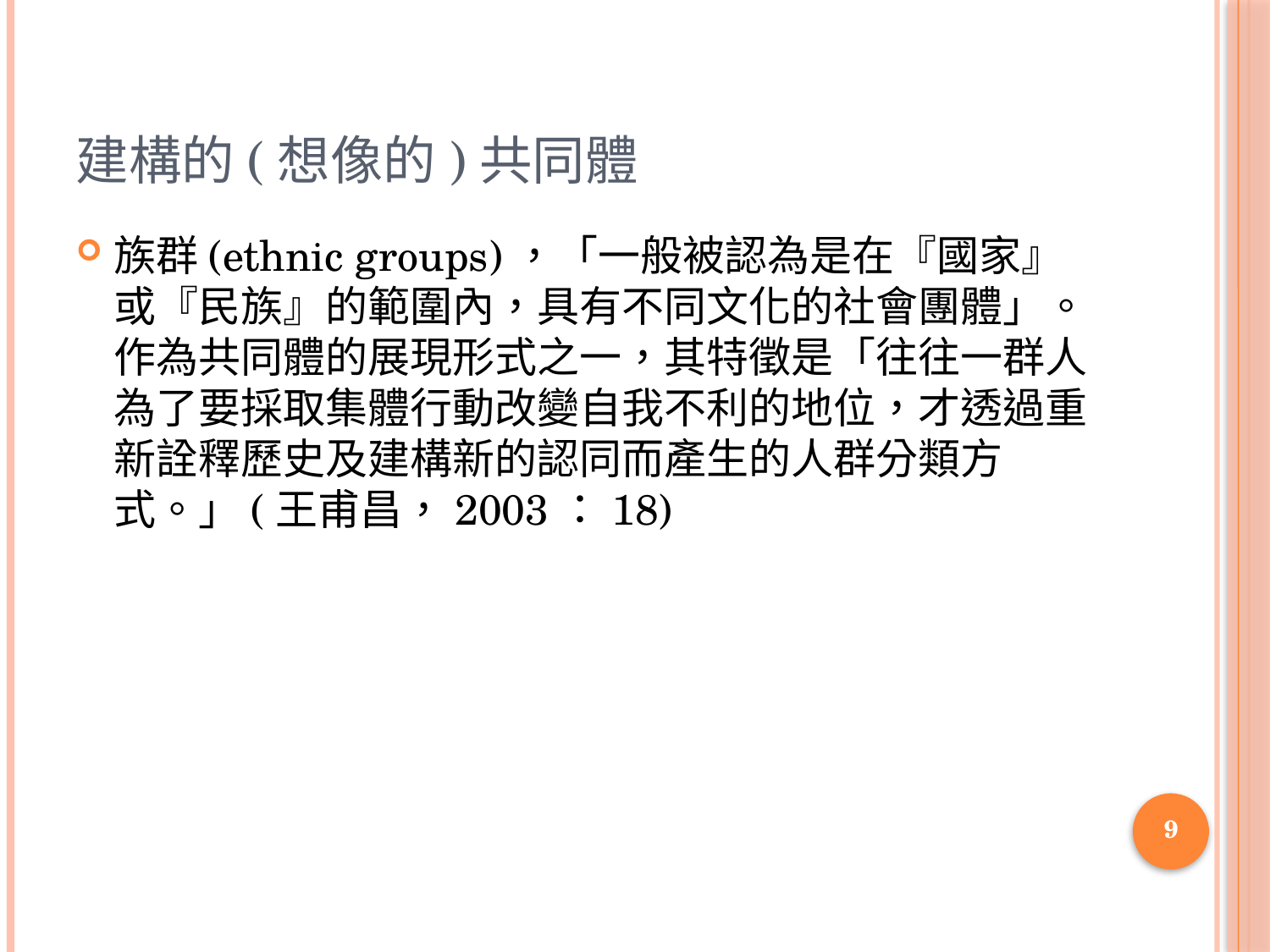

# 建構的(想像的)共同體
族群(ethnic groups)，「一般被認為是在『國家』或『民族』的範圍內，具有不同文化的社會團體」。作為共同體的展現形式之一，其特徵是「往往一群人為了要採取集體行動改變自我不利的地位，才透過重新詮釋歷史及建構新的認同而產生的人群分類方式。」(王甫昌，2003：18)

9